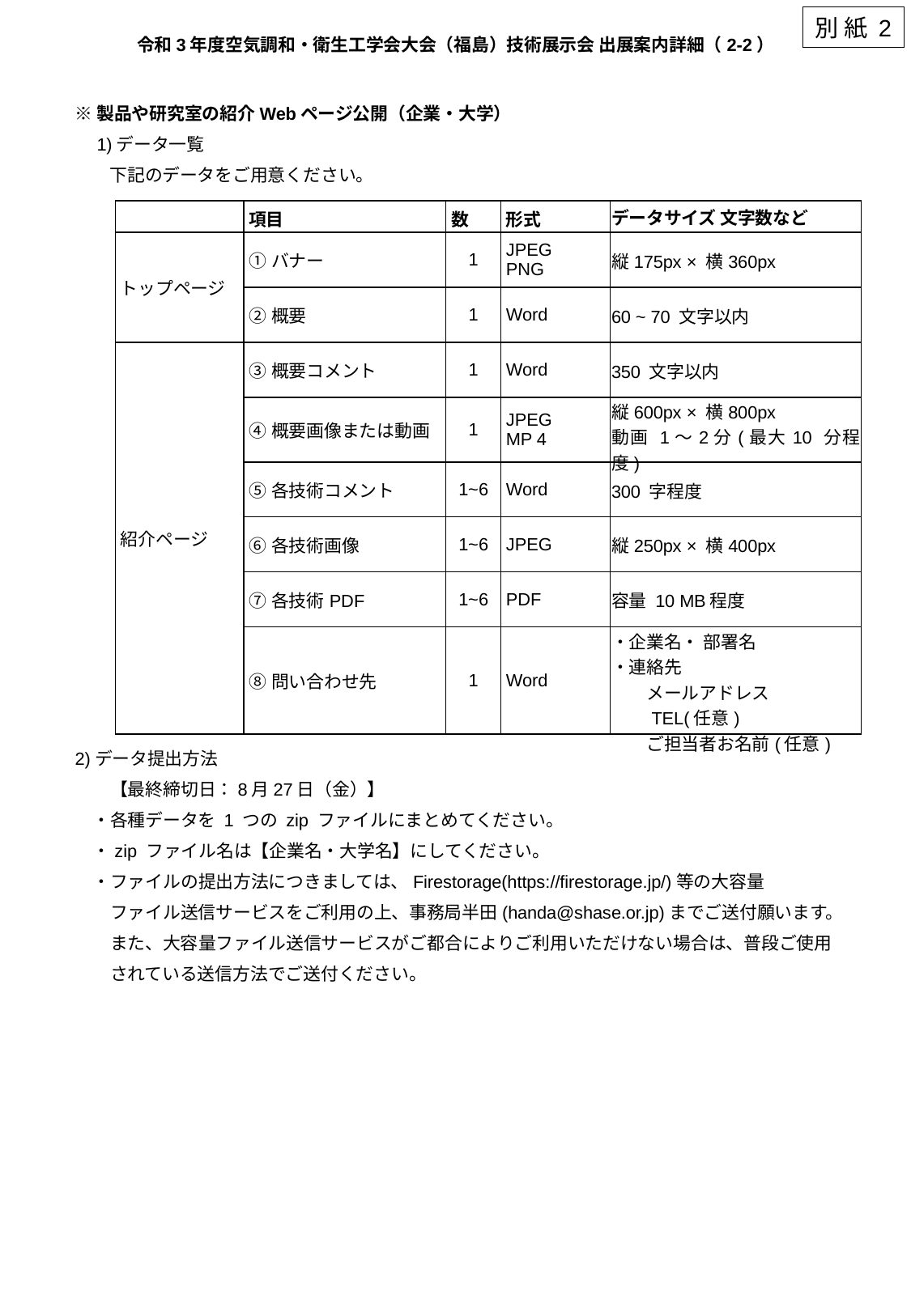

別 紙 2
令和3年度空気調和・衛生工学会大会（福島）技術展示会 出展案内詳細（2-2）
※製品や研究室の紹介Webページ公開（企業・大学）
　1)データ一覧
　　下記のデータをご用意ください。
|  | 項目 | 数 | 形式 | データサイズ 文字数など |
| --- | --- | --- | --- | --- |
| トップページ | ①バナー | 1 | JPEG PNG | 縦175px × 横360px |
|  | ②概要 | 1 | Word | 60 ~ 70 文字以内 |
| 紹介ページ | ③概要コメント | 1 | Word | 350 文字以内 |
|  | ④概要画像または動画 | 1 | JPEG MP 4 | 縦600px × 横800px 動画 1～2分(最大10 分程度) |
|  | ⑤各技術コメント | 1~6 | Word | 300 字程度 |
|  | ⑥各技術画像 | 1~6 | JPEG | 縦250px × 横400px |
|  | ⑦各技術PDF | 1~6 | PDF | 容量 10 MB程度 |
|  | ⑧問い合わせ先 | 1 | Word | ・企業名・ 部署名 ・連絡先 　　メールアドレス 　　TEL(任意) 　　ご担当者お名前(任意) |
2)データ提出方法
　　【最終締切日：8月27日（金）】
　・各種データを 1 つの zip ファイルにまとめてください。
　・zip ファイル名は【企業名・大学名】にしてください。
　・ファイルの提出方法につきましては、Firestorage(https://firestorage.jp/)等の大容量
　　ファイル送信サービスをご利用の上、事務局半田(handa@shase.or.jp)までご送付願います。
　　また、大容量ファイル送信サービスがご都合によりご利用いただけない場合は、普段ご使用
　　されている送信方法でご送付ください。